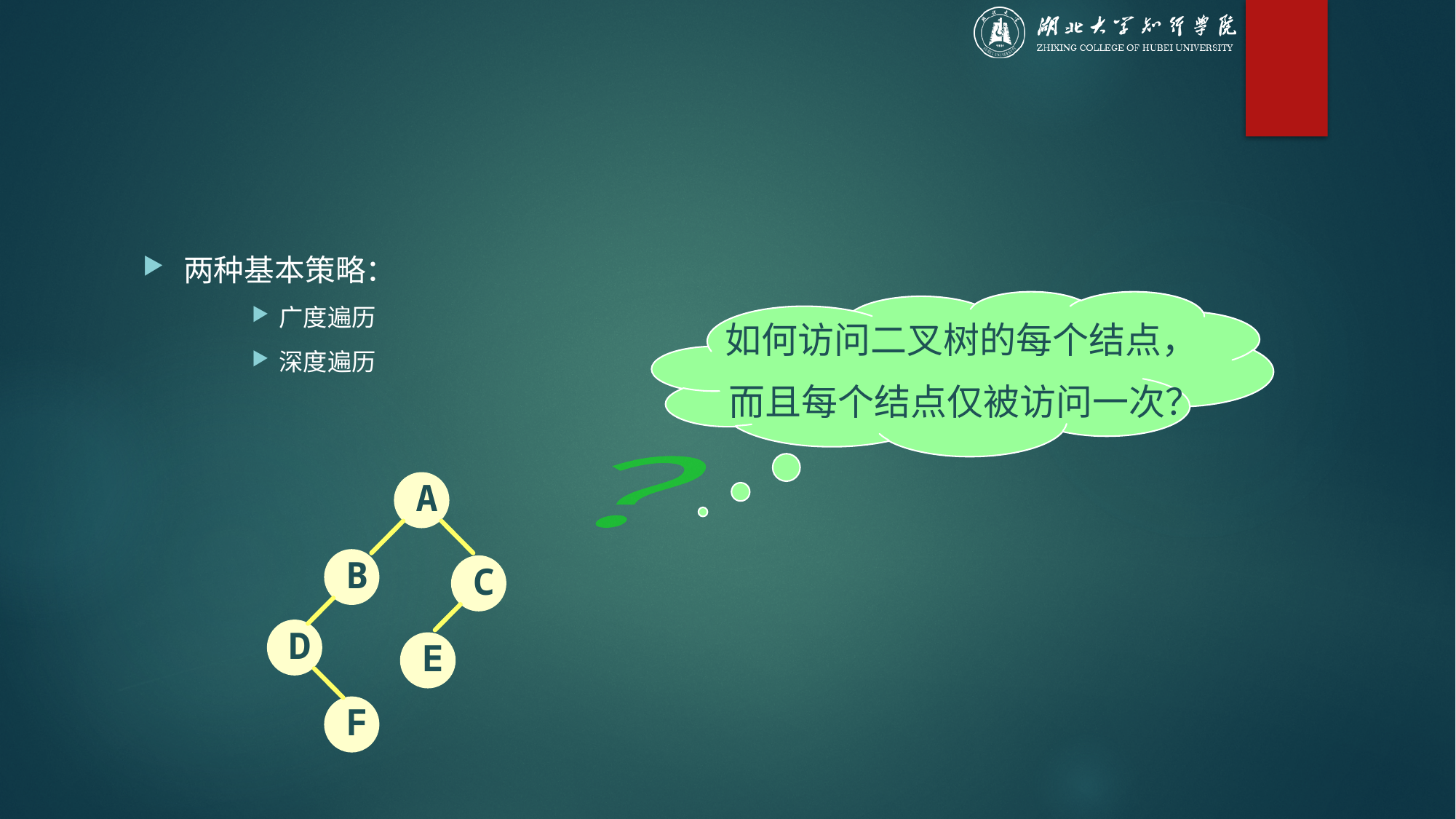

两种基本策略：
广度遍历
深度遍历
    如何访问二叉树的每个结点，
     而且每个结点仅被访问一次？
？
 A

 B

 C

 D

 E

 F